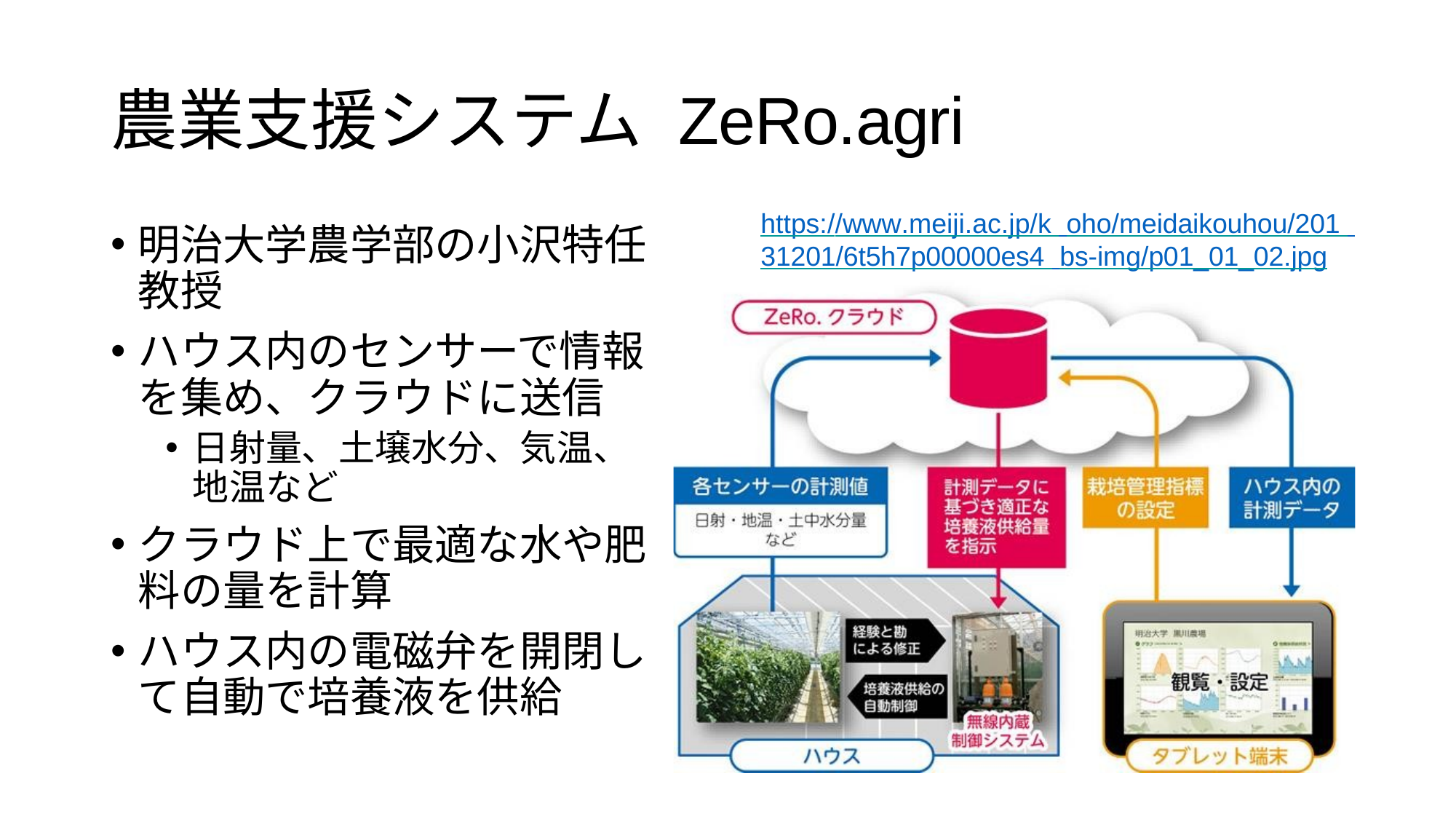

# 農業支援システム ZeRo.agri
https://www.meiji.ac.jp/k  oho/meidaikouhou/201  31201/6t5h7p00000es4  bs-img/p01_01_02.jpg
明治大学農学部の小沢特任教授
ハウス内のセンサーで情報を集め、クラウドに送信
日射量、土壌水分、気温、地温など
クラウド上で最適な水や肥料の量を計算
ハウス内の電磁弁を開閉して自動で培養液を供給